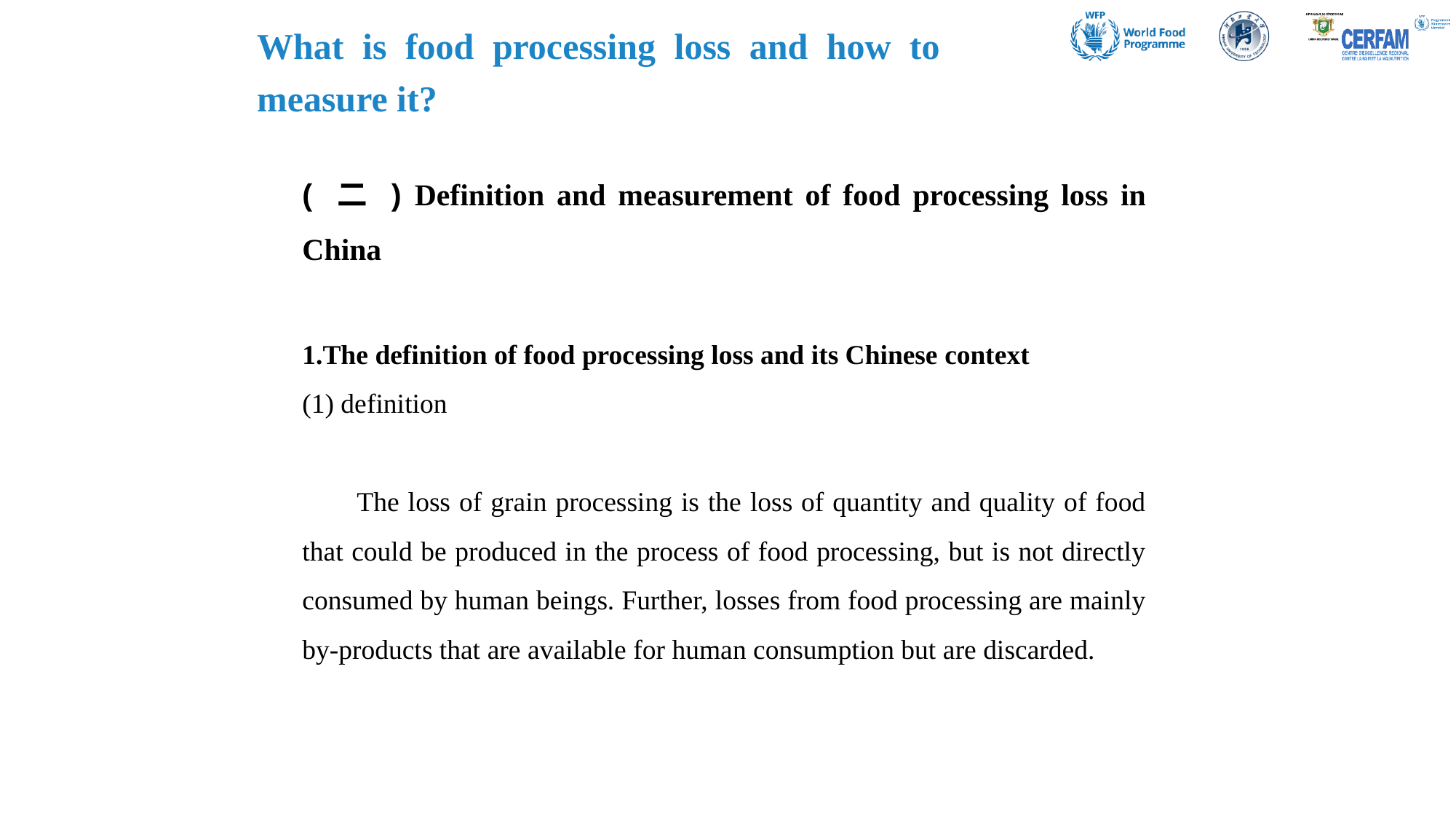

What is food processing loss and how to measure it?
( 二 ) Definition and measurement of food processing loss in China

1.The definition of food processing loss and its Chinese context
(1) definition

The loss of grain processing is the loss of quantity and quality of food that could be produced in the process of food processing, but is not directly consumed by human beings. Further, losses from food processing are mainly by-products that are available for human consumption but are discarded.